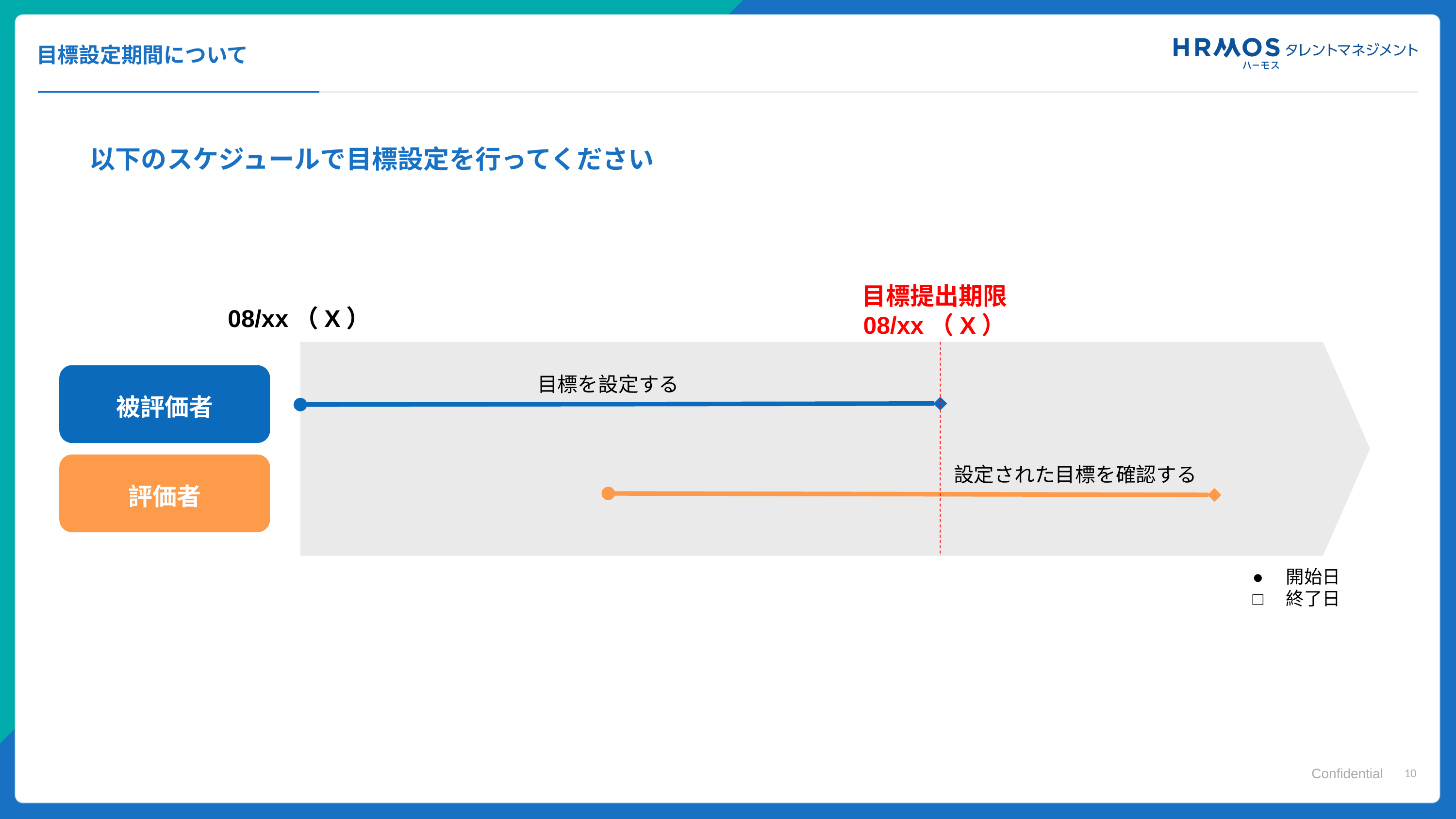

目標設定期間について
以下のスケジュールで目標設定を行ってください
目標提出期限
08/xx（X）
08/xx（X）

目標を設定する
被評価者
評価者
設定された目標を確認する
●　開始日
□　終了日
10